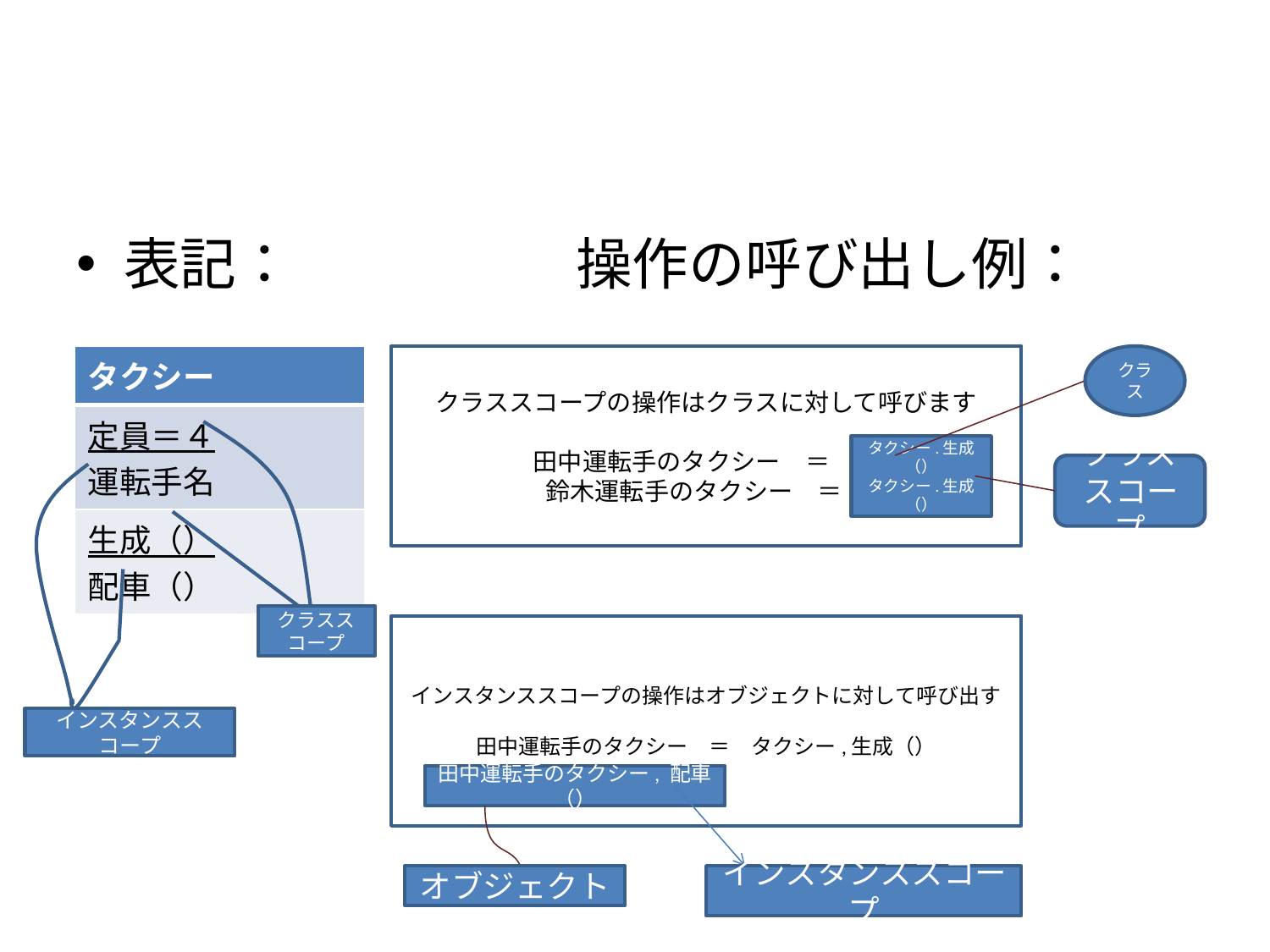

#
表記：　　　　　操作の呼び出し例：
| タクシー |
| --- |
| 定員＝４ 運転手名 |
| 生成（） 配車（） |
クラススコープの操作はクラスに対して呼びます

田中運転手のタクシー　＝
鈴木運転手のタクシー　＝
クラス

タクシー.生成（）
タクシー.生成（）
クラススコープ

クラススコープ
インスタンススコープの操作はオブジェクトに対して呼び出す

田中運転手のタクシー　＝　タクシー,生成（）
インスタンススコープ
田中運転手のタクシー, 配車（）
オブジェクト
インスタンススコープ